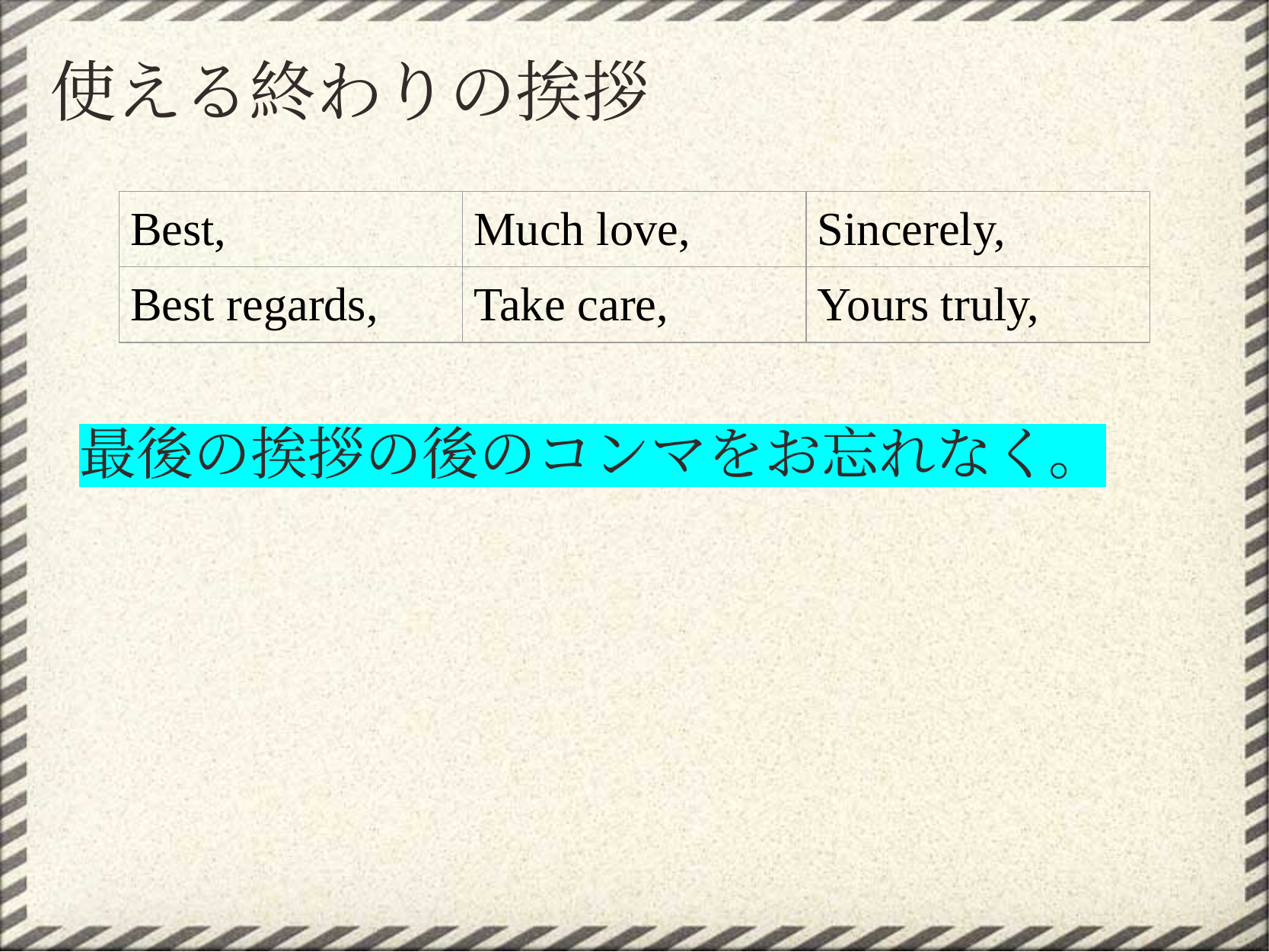

# 使える終わりの挨拶

| Best, | Much love, | Sincerely, |
| --- | --- | --- |
| Best regards, | Take care, | Yours truly, |
最後の挨拶の後のコンマをお忘れなく。